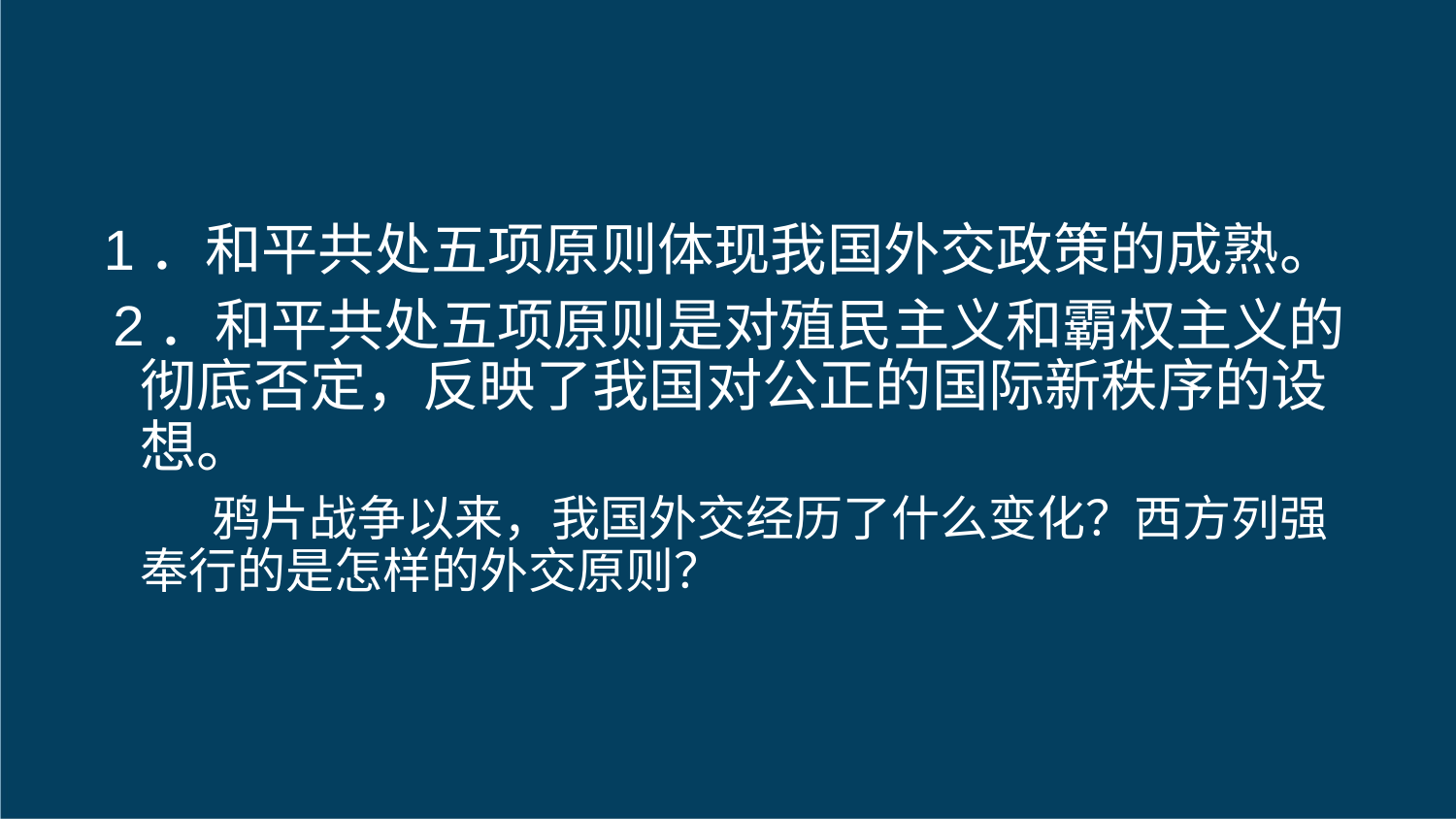

#
1．和平共处五项原则体现我国外交政策的成熟。

2．和平共处五项原则是对殖民主义和霸权主义的彻底否定，反映了我国对公正的国际新秩序的设想。
        鸦片战争以来，我国外交经历了什么变化？西方列强奉行的是怎样的外交原则？